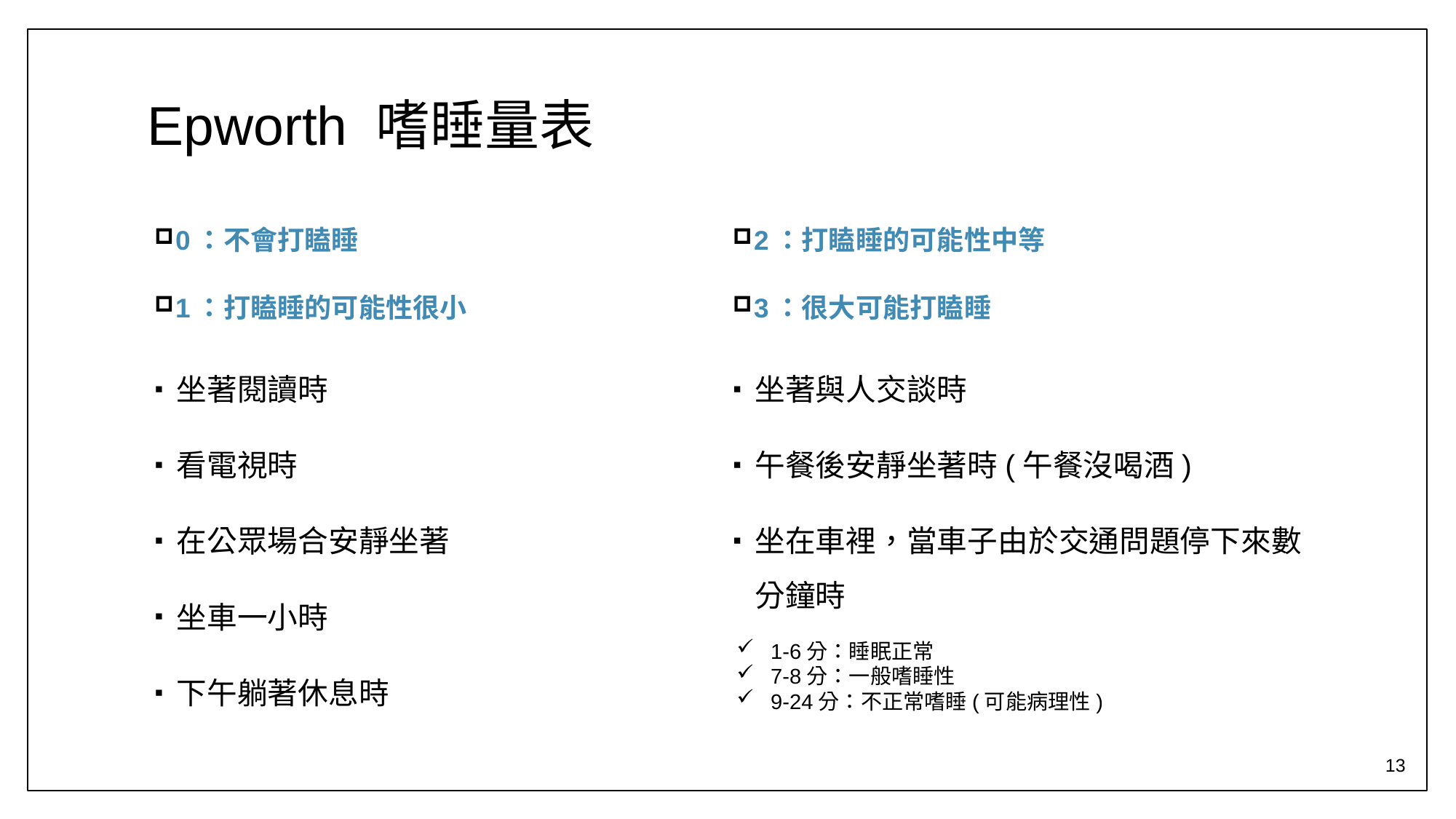

# Epworth 嗜睡量表
0：不會打瞌睡
1：打瞌睡的可能性很小
2：打瞌睡的可能性中等
3：很大可能打瞌睡
坐著閱讀時
看電視時
在公眾場合安靜坐著
坐車一小時
下午躺著休息時
坐著與人交談時
午餐後安靜坐著時(午餐沒喝酒)
坐在車裡，當車子由於交通問題停下來數分鐘時

1-6分：睡眠正常
7-8分：一般嗜睡性
9-24分：不正常嗜睡(可能病理性)

13